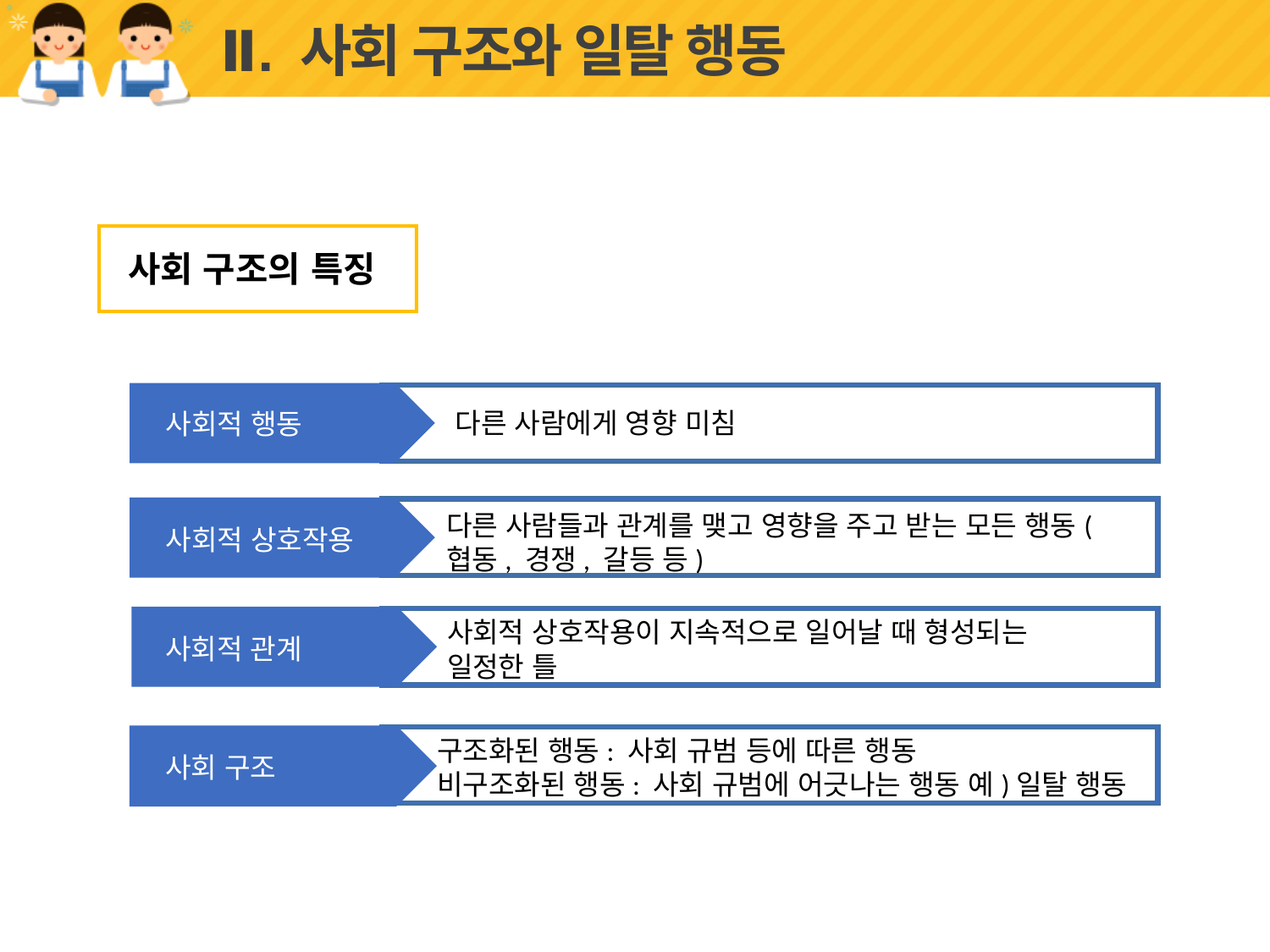

# Ⅱ. 사회 구조와 일탈 행동

사회 구조의 특징

다른 사람에게 영향 미침
사회적 행동

다른 사람들과 관계를 맺고 영향을 주고 받는 모든 행동(협동, 경쟁, 갈등 등)
사회적 상호작용

사회적 상호작용이 지속적으로 일어날 때 형성되는 일정한 틀
사회적 관계

구조화된 행동: 사회 규범 등에 따른 행동
비구조화된 행동: 사회 규범에 어긋나는 행동 예)일탈 행동
사회 구조